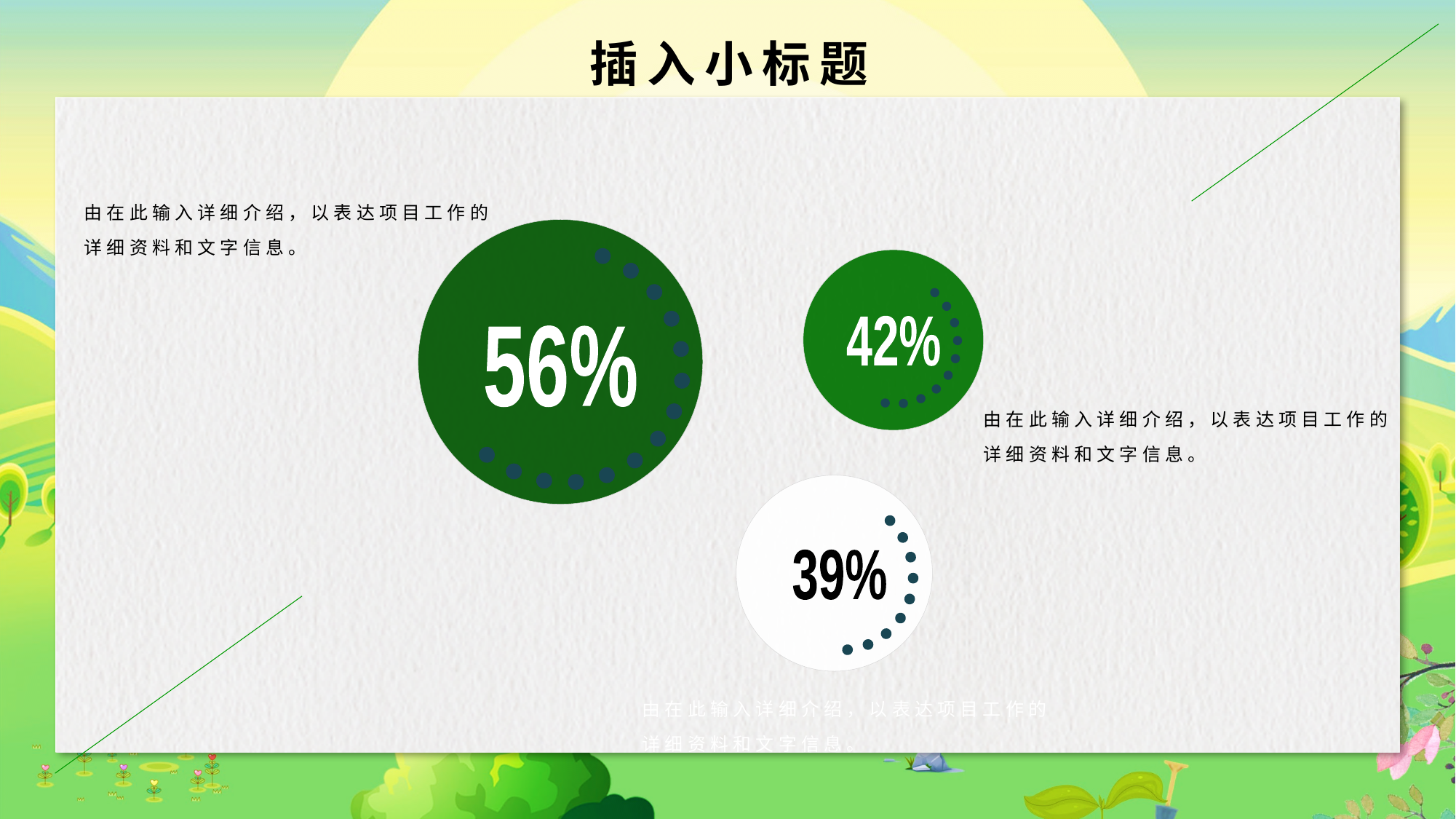

插入小标题
由在此输入详细介绍，以表达项目工作的详细资料和文字信息。

42%
56%
由在此输入详细介绍，以表达项目工作的详细资料和文字信息。

39%
由在此输入详细介绍，以表达项目工作的详细资料和文字信息。